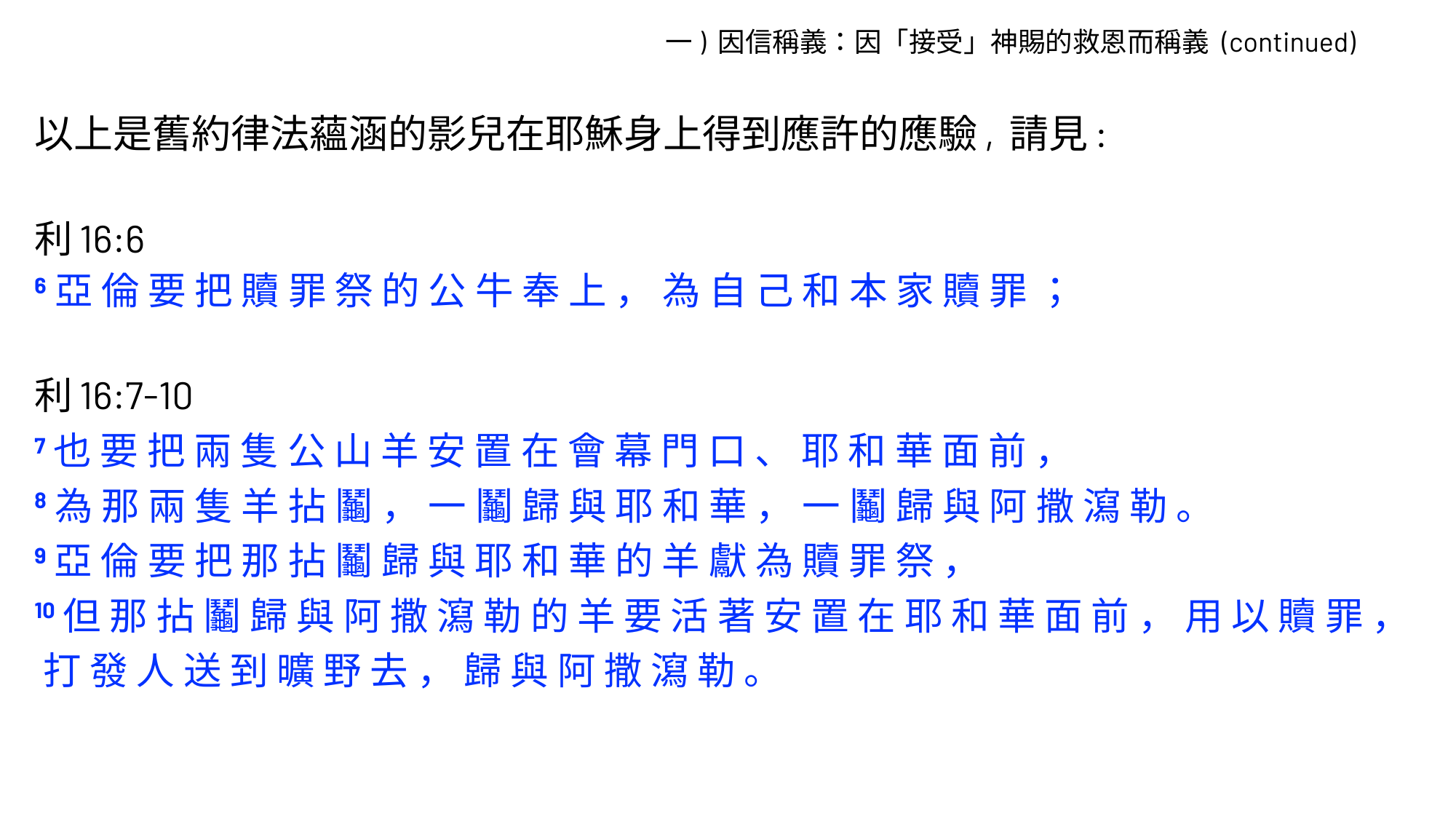

一) 因信稱義：因「接受」神賜的救恩而稱義 (continued)
以上是舊約律法蘊涵的影兒在耶穌身上得到應許的應驗, 請見:

利16:6
6 亞 倫 要 把 贖 罪 祭 的 公 牛 奉 上 ， 為 自 己 和 本 家 贖 罪 ；

利16:7-10
7 也 要 把 兩 隻 公 山 羊 安 置 在 會 幕 門 口 、 耶 和 華 面 前 ，
8 為 那 兩 隻 羊 拈 鬮 ， 一 鬮 歸 與 耶 和 華 ， 一 鬮 歸 與 阿 撒 瀉 勒 。
9 亞 倫 要 把 那 拈 鬮 歸 與 耶 和 華 的 羊 獻 為 贖 罪 祭 ，
10 但 那 拈 鬮 歸 與 阿 撒 瀉 勒 的 羊 要 活 著 安 置 在 耶 和 華 面 前 ， 用 以 贖 罪 ， 打 發 人 送 到 曠 野 去 ， 歸 與 阿 撒 瀉 勒 。